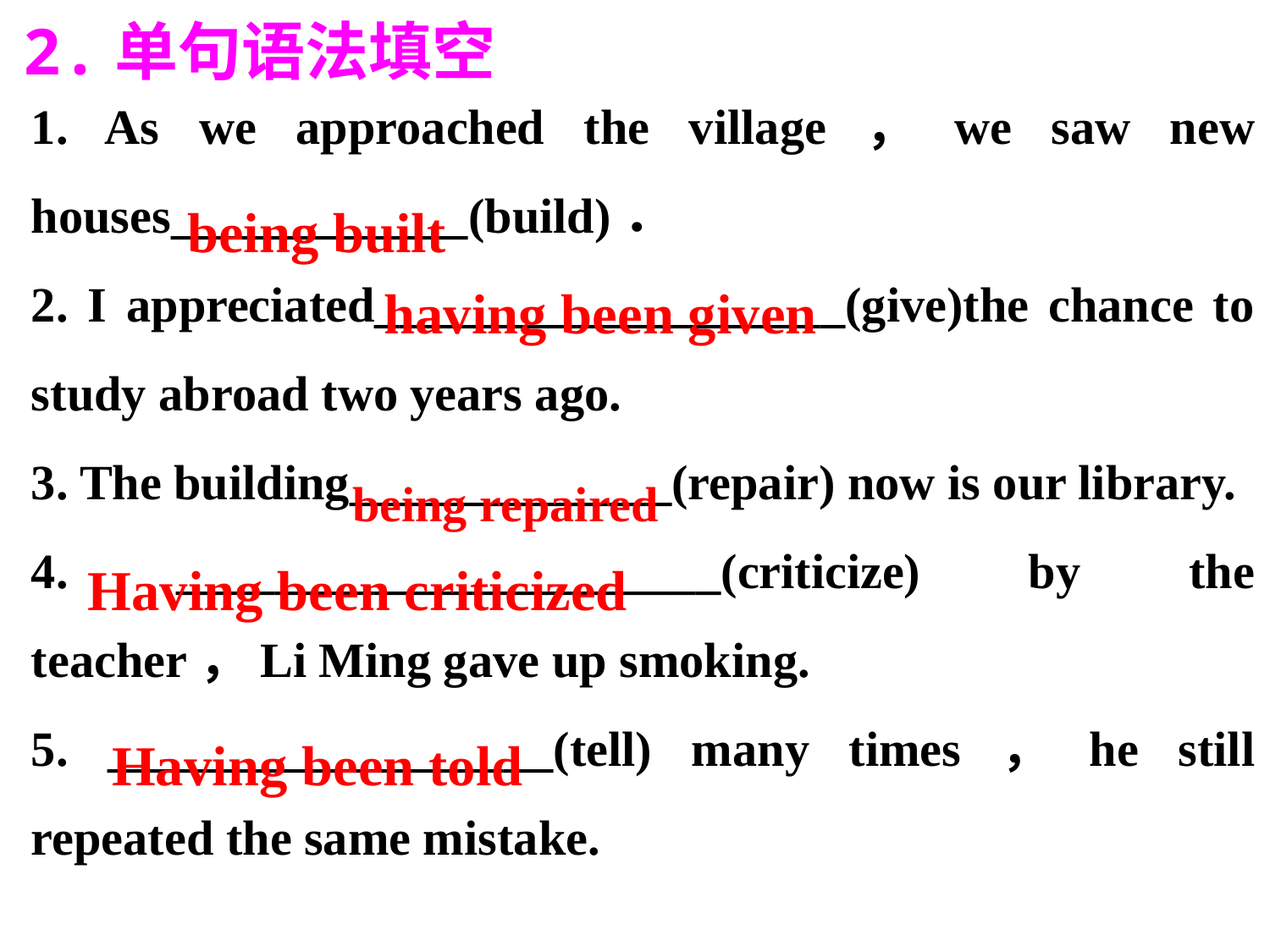

1. As we approached the village，we saw new houses____________(build)．
2. I appreciated___________________(give)the chance to study abroad two years ago.
3. The building_____________(repair) now is our library.
4. ______________________(criticize) by the teacher，Li Ming gave up smoking.
5. __________________(tell) many times，he still repeated the same mistake.
2.单句语法填空
being built
having been given
being repaired
Having been criticized
 Having been told